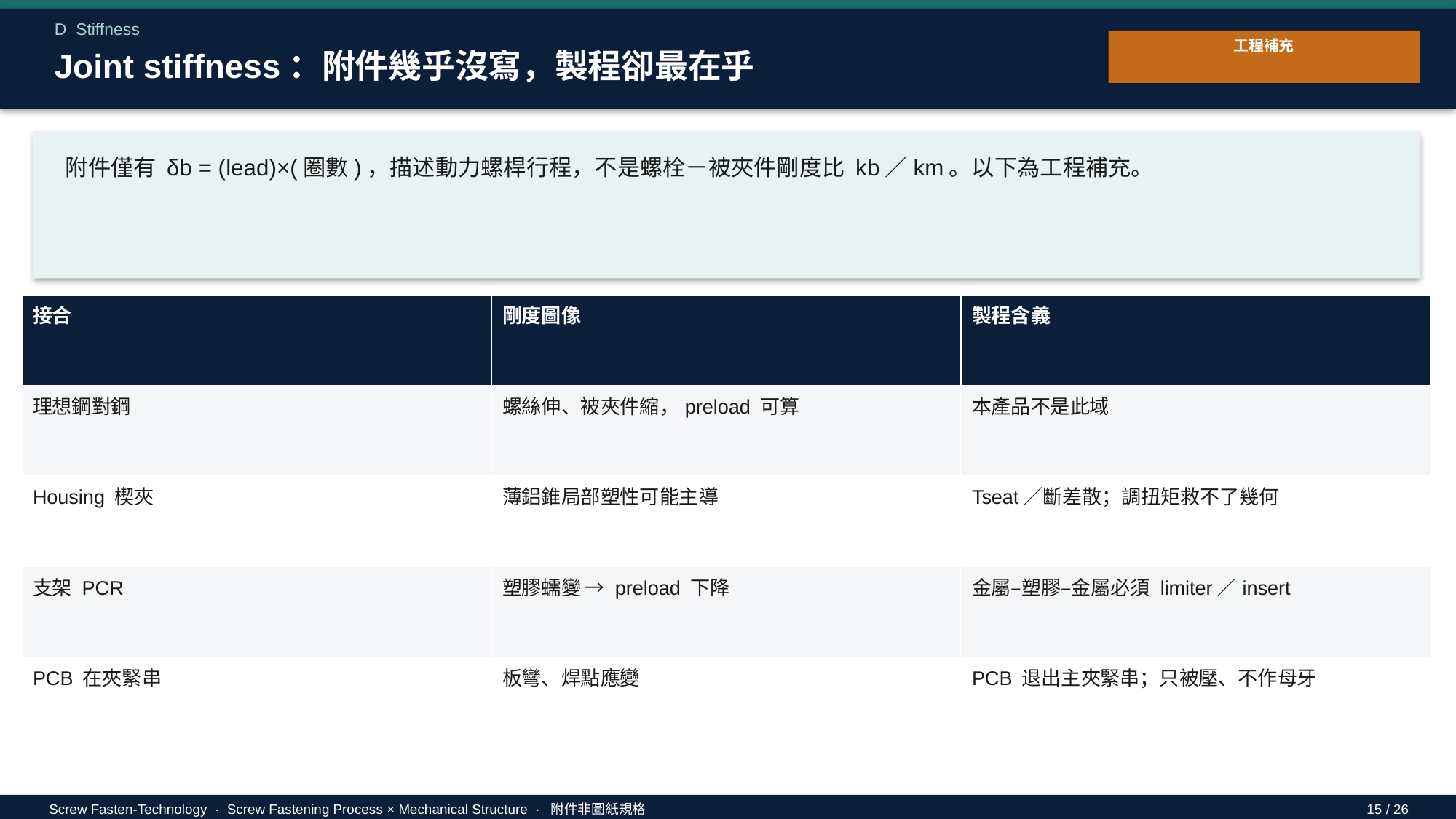

D  Stiffness

工程補充
Joint stiffness：附件幾乎沒寫，製程卻最在乎

附件僅有 δb = (lead)×(圈數)，描述動力螺桿行程，不是螺栓－被夾件剛度比 kb／km。以下為工程補充。
| 接合 | 剛度圖像 | 製程含義 |
| --- | --- | --- |
| 理想鋼對鋼 | 螺絲伸、被夾件縮，preload 可算 | 本產品不是此域 |
| Housing 楔夾 | 薄鋁錐局部塑性可能主導 | Tseat／斷差散；調扭矩救不了幾何 |
| 支架 PCR | 塑膠蠕變 → preload 下降 | 金屬–塑膠–金屬必須 limiter／insert |
| PCB 在夾緊串 | 板彎、焊點應變 | PCB 退出主夾緊串；只被壓、不作母牙 |

Screw Fasten-Technology  ·  Screw Fastening Process × Mechanical Structure  ·  附件非圖紙規格
15 / 26